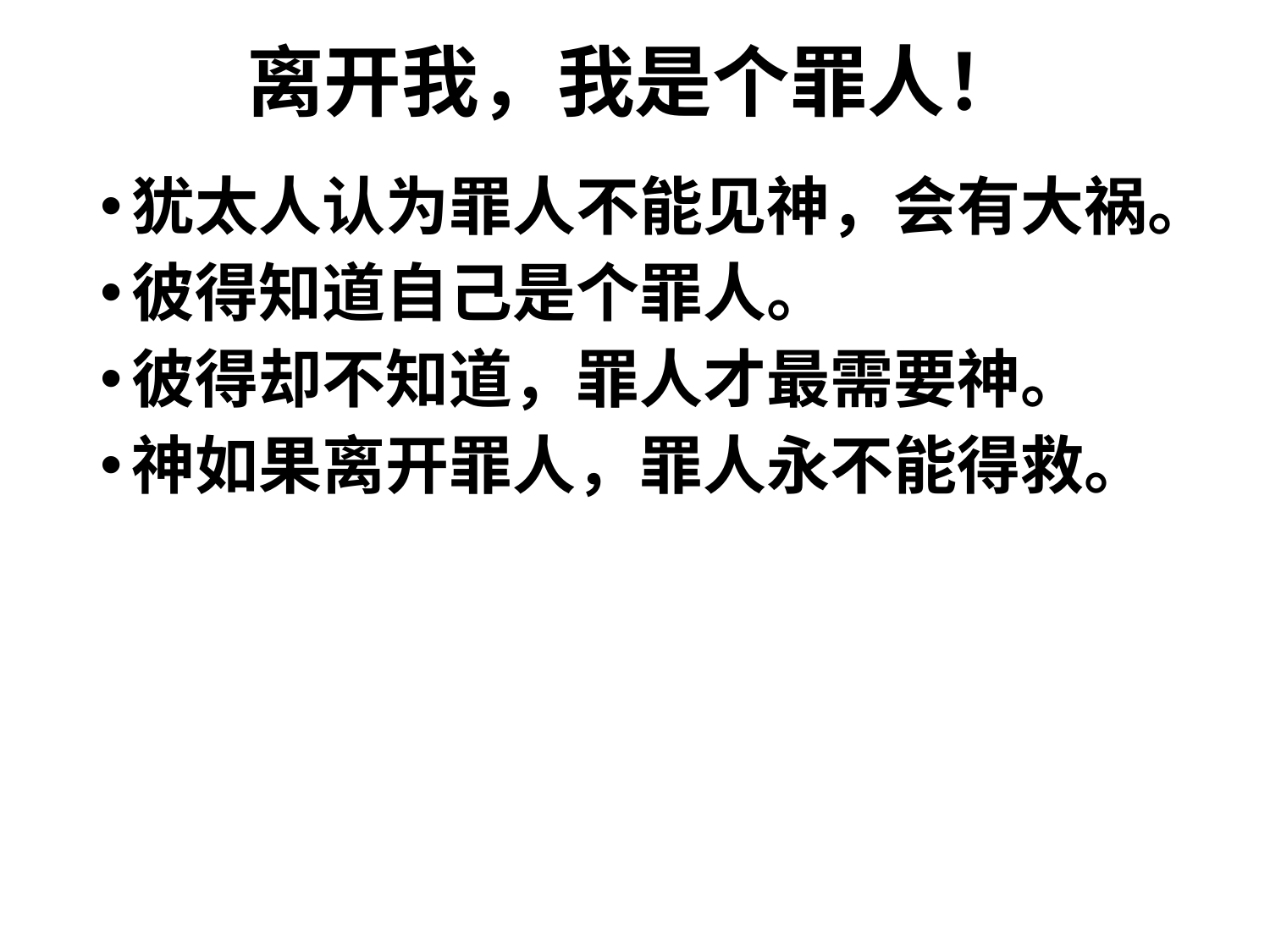

# 离开我，我是个罪人！
犹太人认为罪人不能见神，会有大祸。
彼得知道自己是个罪人。
彼得却不知道，罪人才最需要神。
神如果离开罪人，罪人永不能得救。